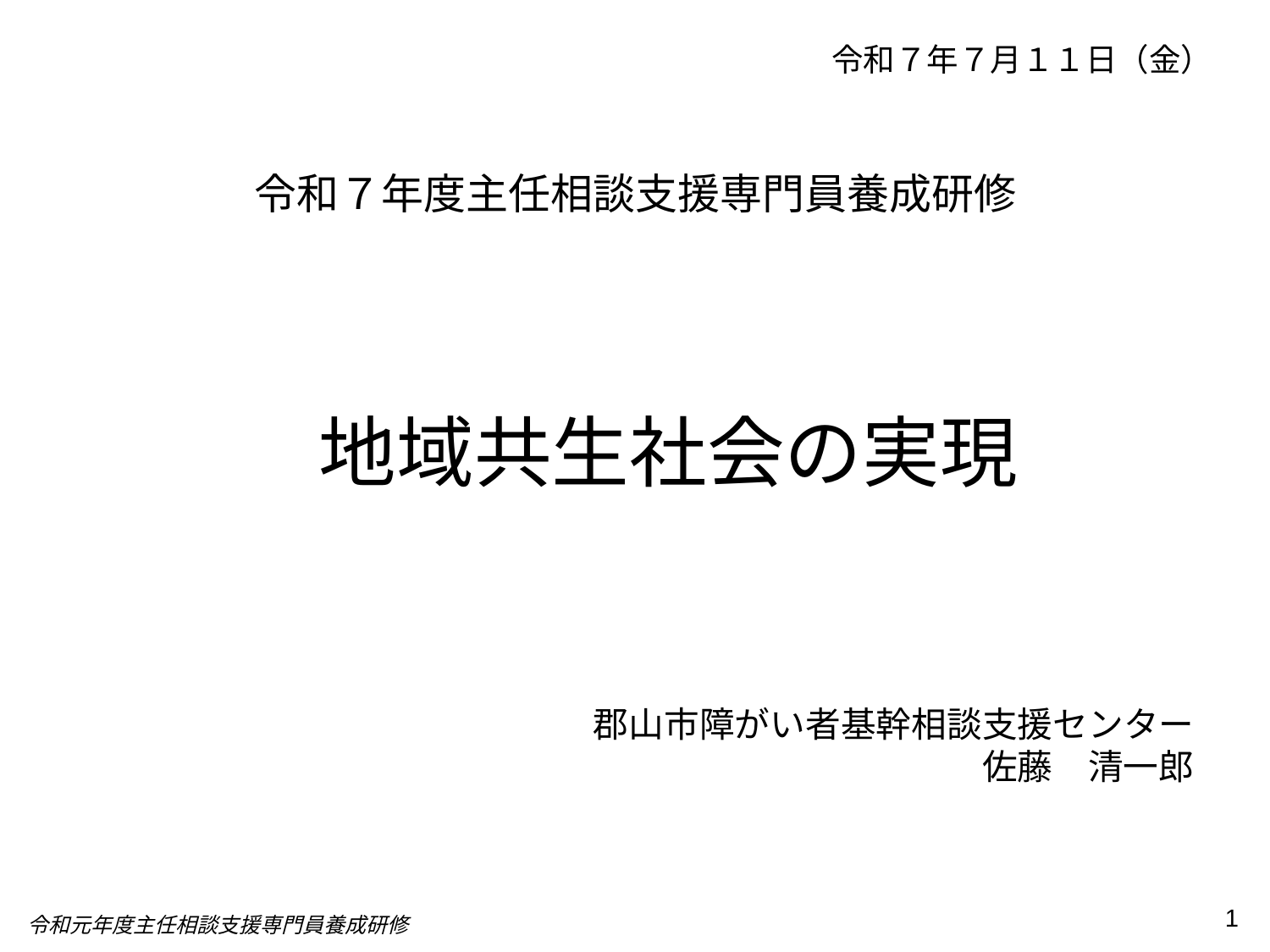

令和７年７月１１日（金）

# 令和７年度主任相談支援専門員養成研修
地域共生社会の実現
郡山市障がい者基幹相談支援センター
佐藤　清一郎
1
令和元年度主任相談支援専門員養成研修